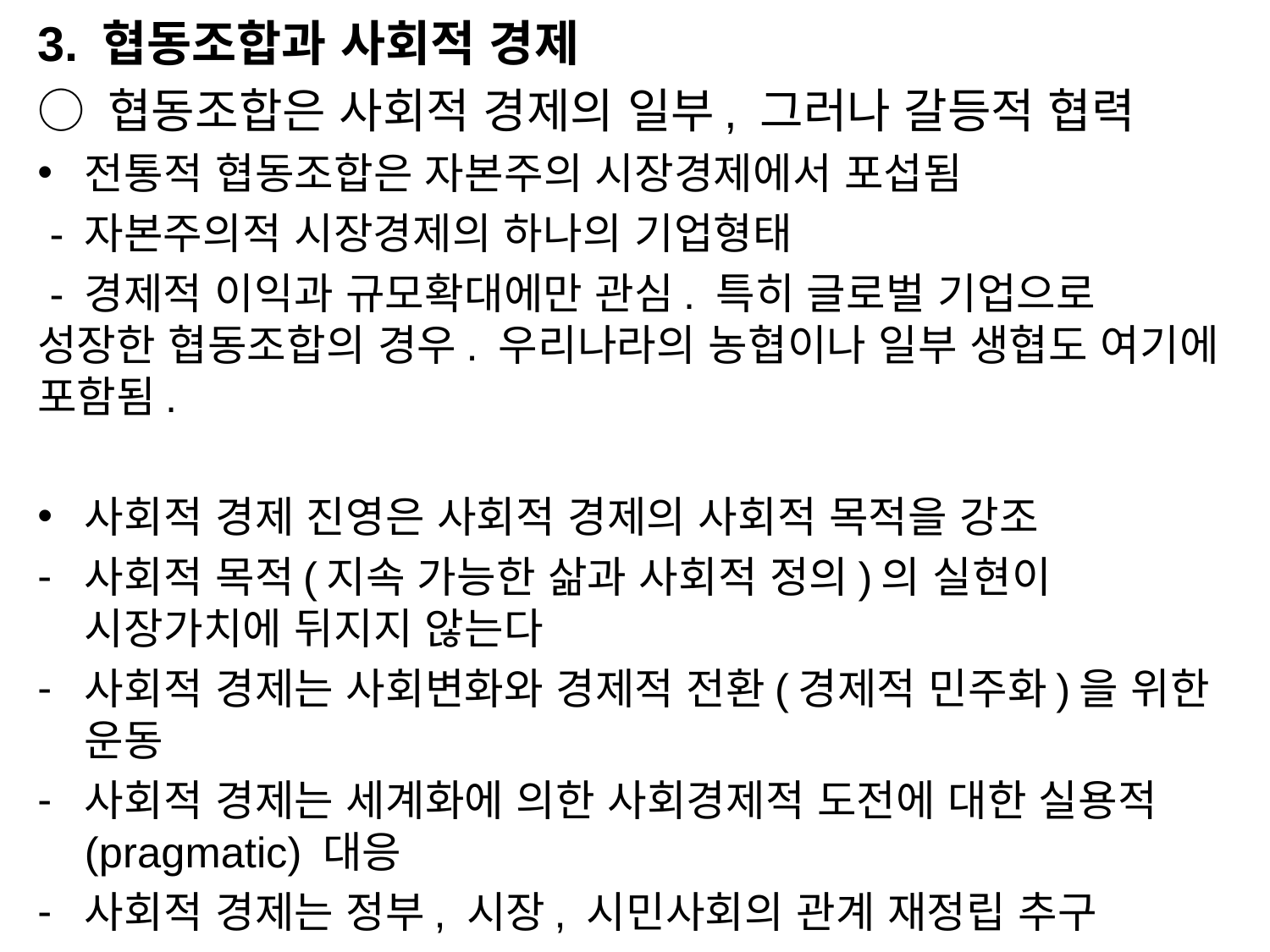

3. 협동조합과 사회적 경제
○ 협동조합은 사회적 경제의 일부, 그러나 갈등적 협력
전통적 협동조합은 자본주의 시장경제에서 포섭됨
 - 자본주의적 시장경제의 하나의 기업형태
 - 경제적 이익과 규모확대에만 관심. 특히 글로벌 기업으로 성장한 협동조합의 경우. 우리나라의 농협이나 일부 생협도 여기에 포함됨.

사회적 경제 진영은 사회적 경제의 사회적 목적을 강조
사회적 목적(지속 가능한 삶과 사회적 정의)의 실현이 시장가치에 뒤지지 않는다
사회적 경제는 사회변화와 경제적 전환(경제적 민주화)을 위한 운동
사회적 경제는 세계화에 의한 사회경제적 도전에 대한 실용적(pragmatic) 대응
사회적 경제는 정부, 시장, 시민사회의 관계 재정립 추구